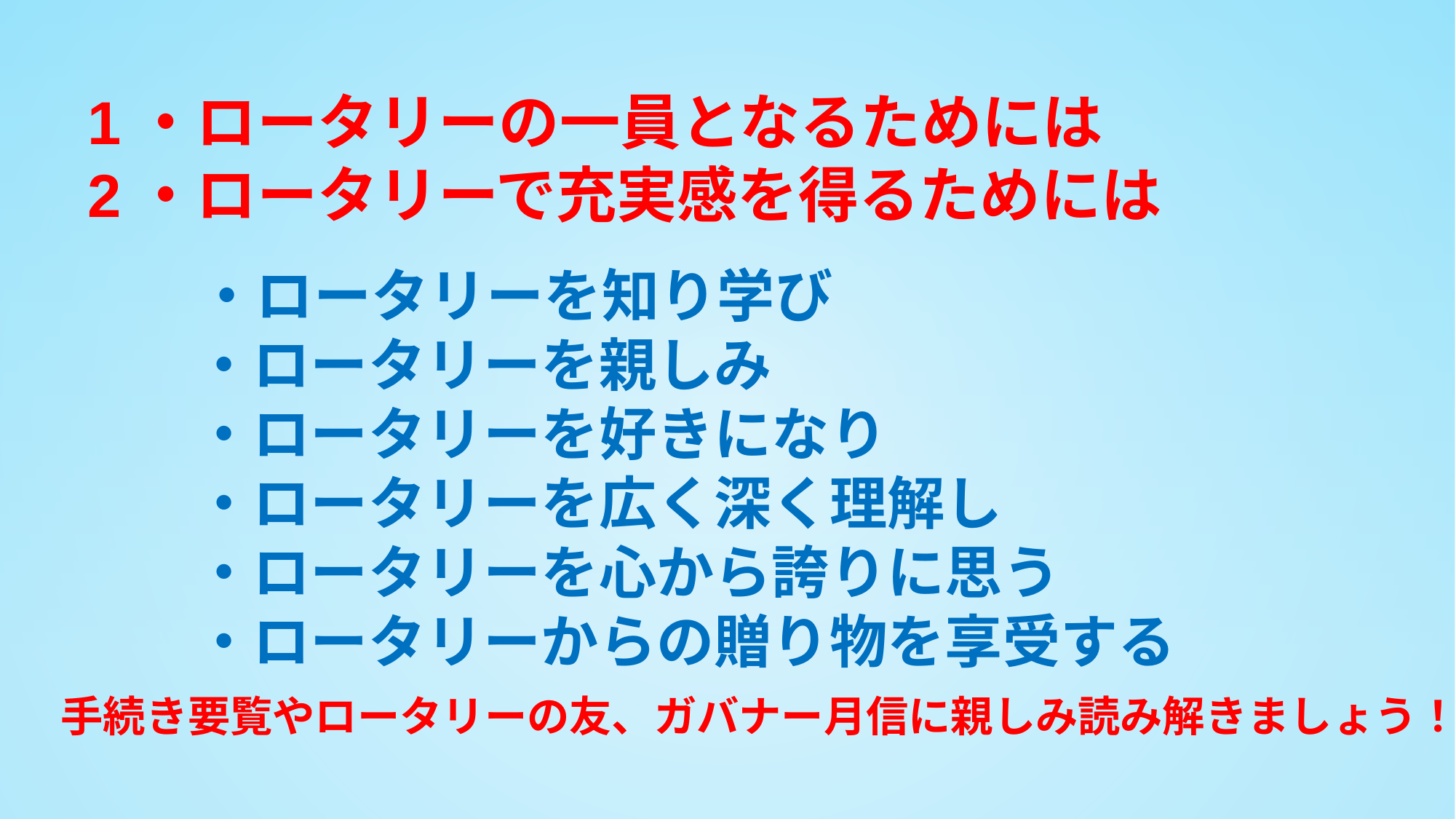

1・ロータリーの一員となるためには
2・ロータリーで充実感を得るためには
　・ロータリーを知り学び
　・ロータリーを親しみ
　・ロータリーを好きになり
　・ロータリーを広く深く理解し
　・ロータリーを心から誇りに思う
　・ロータリーからの贈り物を享受する
手続き要覧やロータリーの友、ガバナー月信に親しみ読み解きましょう！